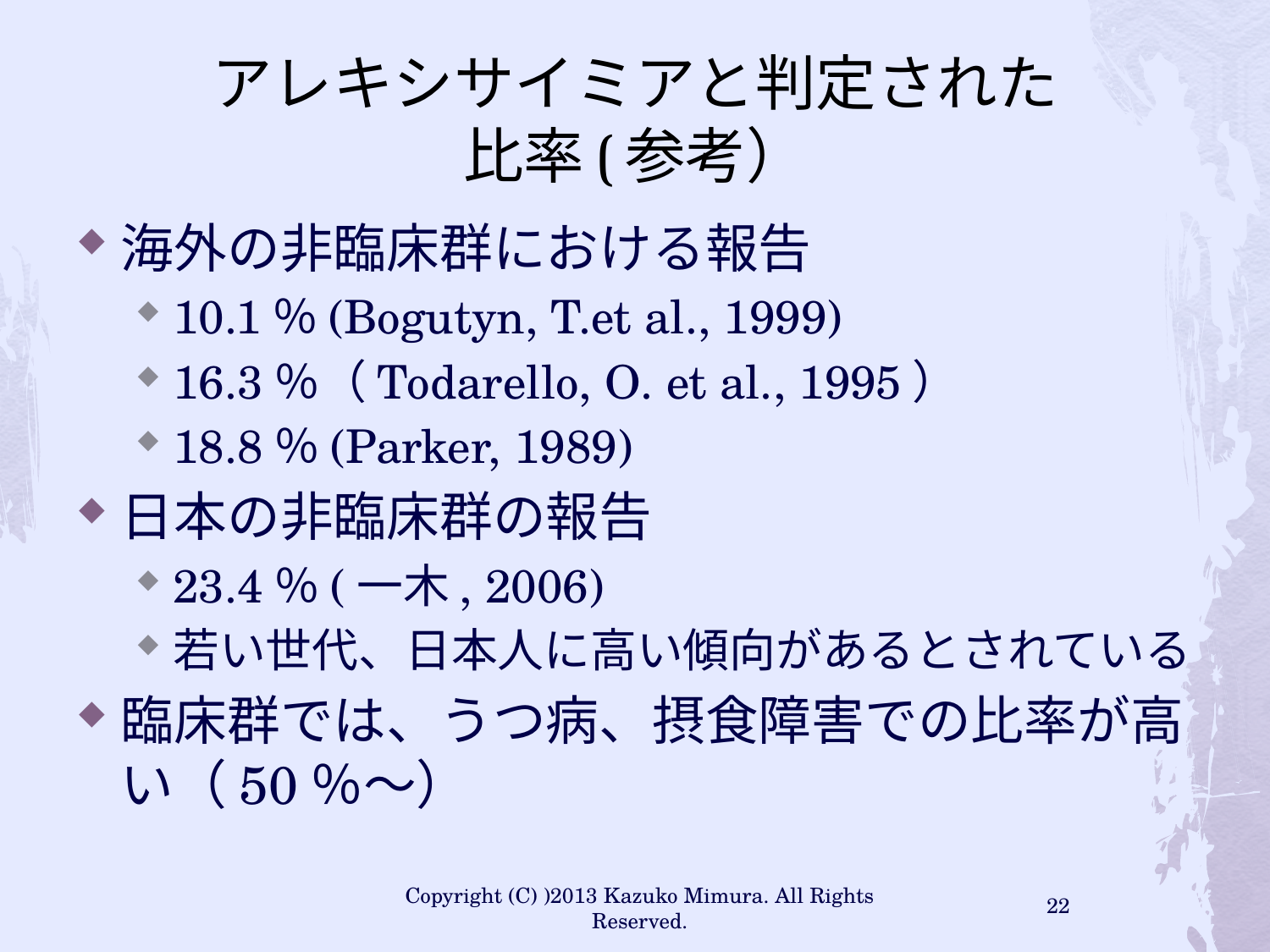

# アレキシサイミアと判定された 比率(参考）
海外の非臨床群における報告
10.1％(Bogutyn, T.et al., 1999)
16.3％（Todarello, O. et al., 1995）
18.8％(Parker, 1989)
日本の非臨床群の報告
23.4％(一木, 2006)
若い世代、日本人に高い傾向があるとされている
臨床群では、うつ病、摂食障害での比率が高い（50％～）
Copyright (C) )2013 Kazuko Mimura. All Rights Reserved.
22